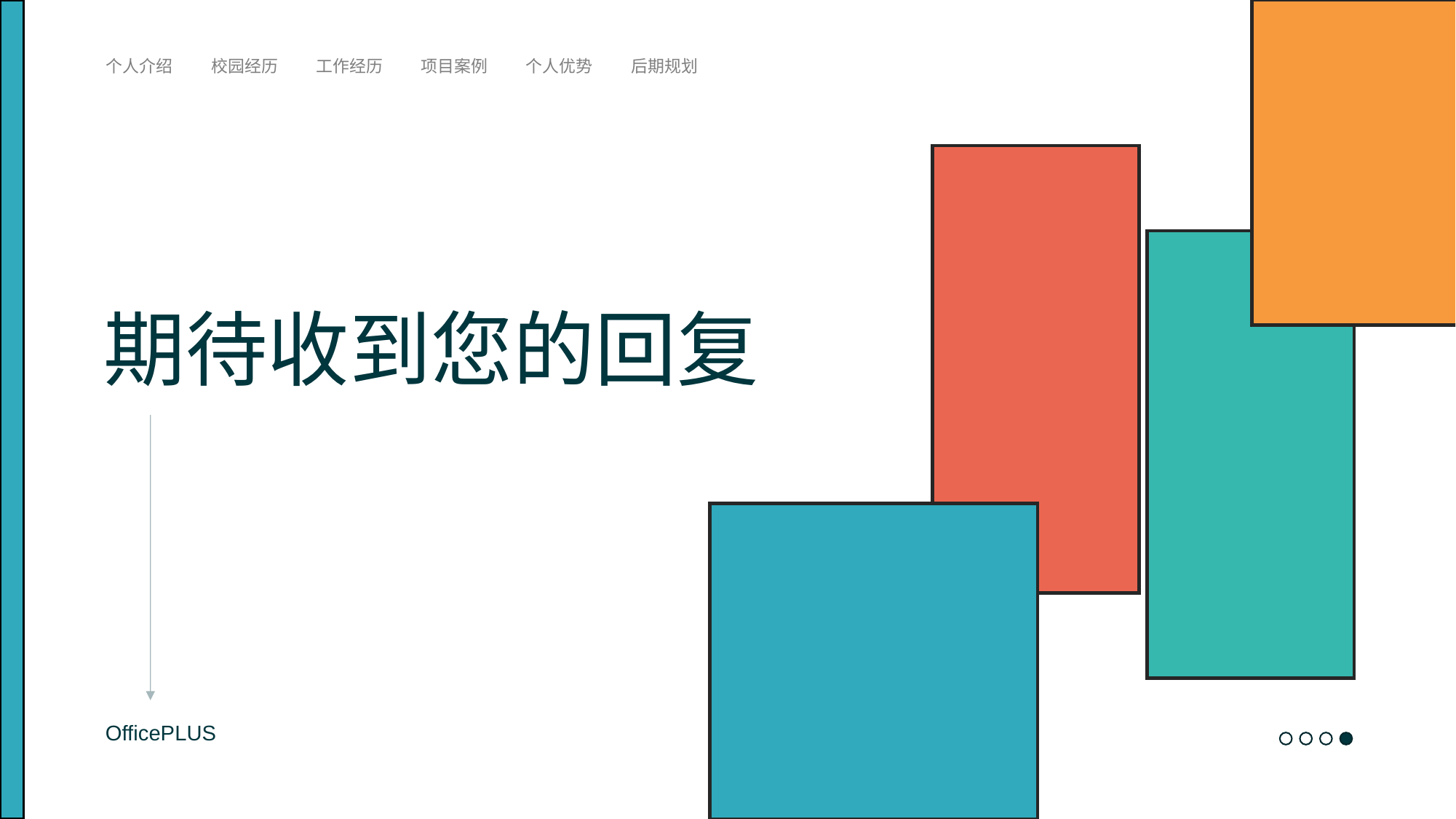

个人介绍
校园经历
工作经历
项目案例
个人优势
后期规划
期待收到您的回复
OfficePLUS